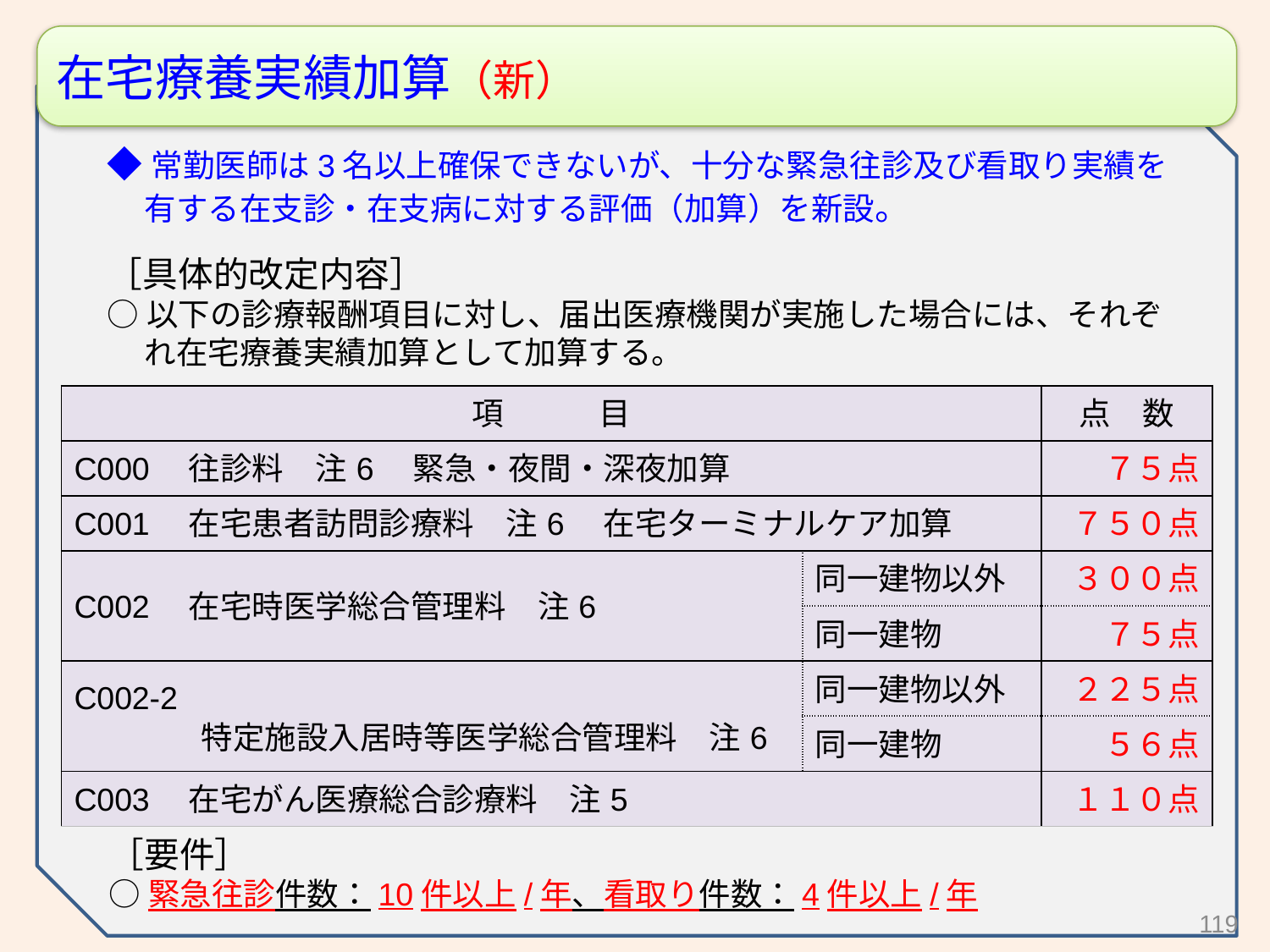

在宅療養実績加算（新）

◆常勤医師は3名以上確保できないが、十分な緊急往診及び看取り実績を有する在支診・在支病に対する評価（加算）を新設。
［具体的改定内容］
○以下の診療報酬項目に対し、届出医療機関が実施した場合には、それぞれ在宅療養実績加算として加算する。
| 項　　　目 |  |  | 点　数 |
| --- | --- | --- | --- |
| C000　往診料　注6　緊急・夜間・深夜加算 |  |  | ７５点 |
| C001　在宅患者訪問診療料　注6　在宅ターミナルケア加算 |  |  | ７５０点 |
| C002　在宅時医学総合管理料　注6 | 同一建物以外 |  | ３００点 |
|  | 同一建物 |  | ７５点 |
| C002-2 　　　　特定施設入居時等医学総合管理料　注6 | 同一建物以外 |  | ２２５点 |
|  | 同一建物 |  | ５６点 |
| C003　在宅がん医療総合診療料　注5 |  |  | １１０点 |
［要件］
○緊急往診件数：10件以上/年、看取り件数：4件以上/年
119